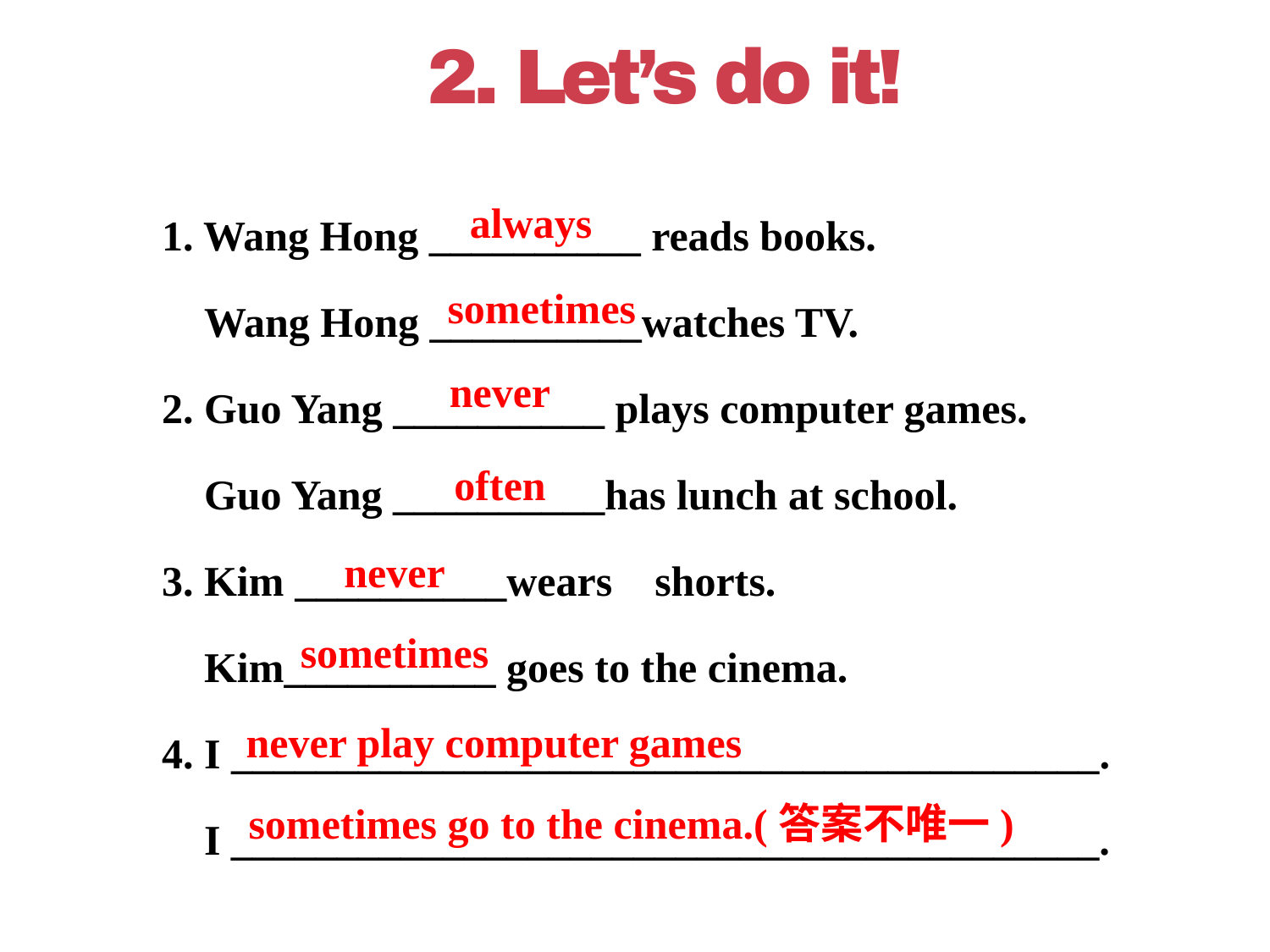

2. Let’s do it!
1. Wang Hong __________ reads books.
 Wang Hong __________watches TV.
2. Guo Yang __________ plays computer games.
 Guo Yang __________has lunch at school.
3. Kim __________wears shorts.
 Kim__________ goes to the cinema.
4. I _________________________________________.
    I _________________________________________.
always
sometimes
never
often
never
sometimes
never play computer games
sometimes go to the cinema.(答案不唯一)